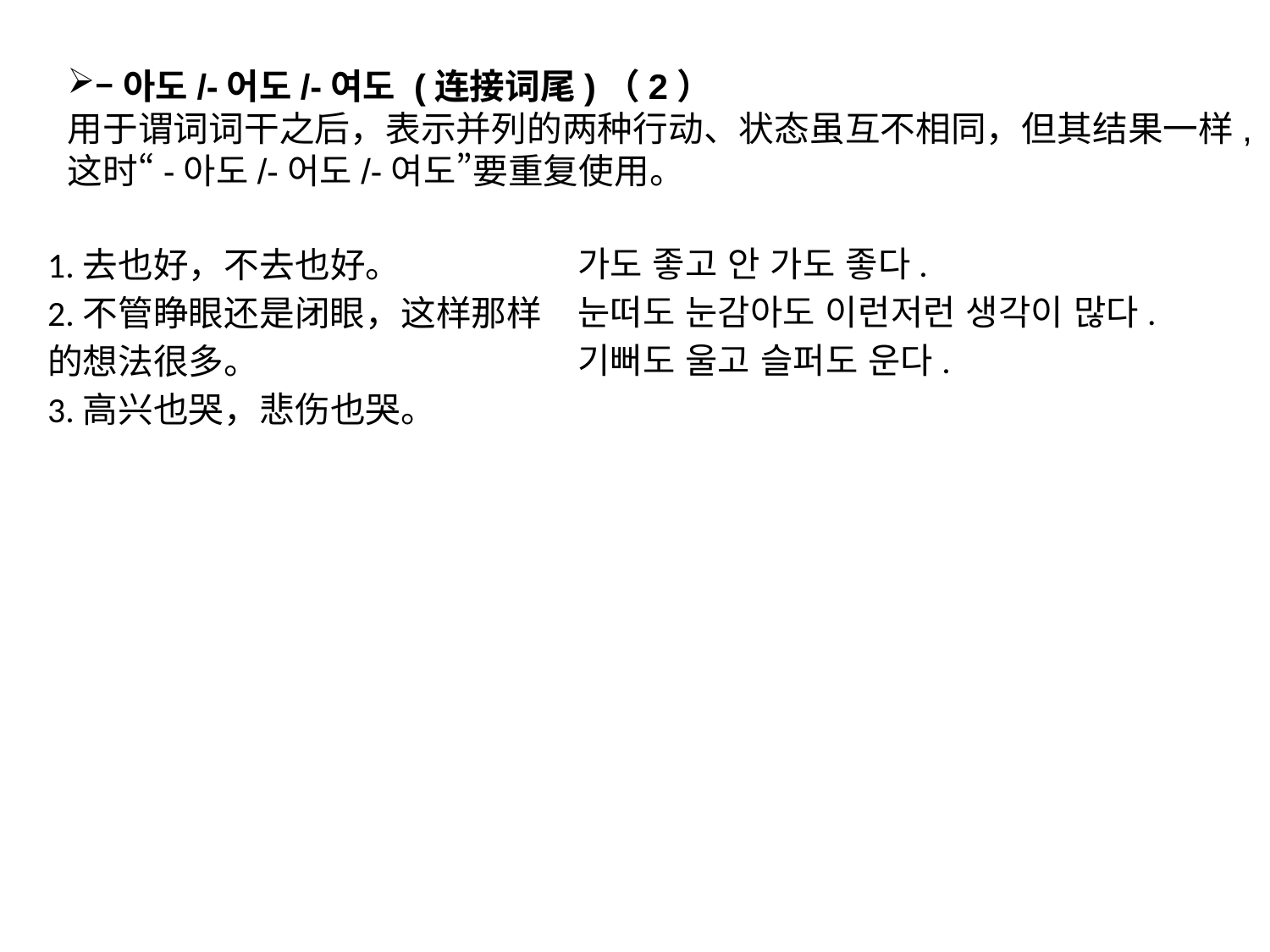

–아도/-어도/-여도 (连接词尾)（2）
用于谓词词干之后，表示并列的两种行动、状态虽互不相同，但其结果一样, 这时“-아도/-어도/-여도”要重复使用。
가도 좋고 안 가도 좋다.
눈떠도 눈감아도 이런저런 생각이 많다.
기뻐도 울고 슬퍼도 운다.
1.去也好，不去也好。
2.不管睁眼还是闭眼，这样那样的想法很多。
3.高兴也哭，悲伤也哭。